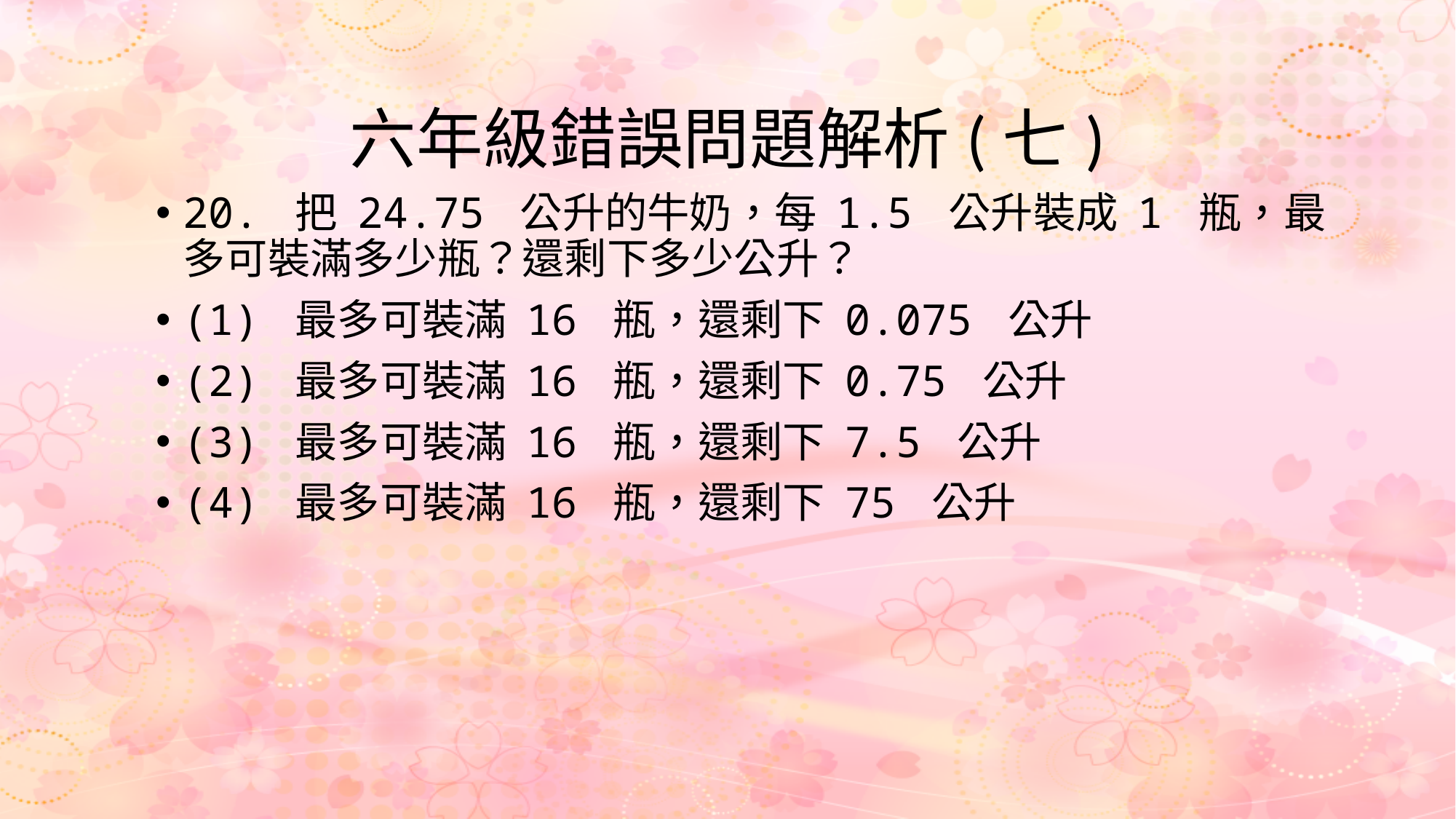

# 六年級錯誤問題解析(七)
20. 把 24.75 公升的牛奶，每 1.5 公升裝成 1 瓶，最多可裝滿多少瓶？還剩下多少公升？
(1) 最多可裝滿 16 瓶，還剩下 0.075 公升
(2) 最多可裝滿 16 瓶，還剩下 0.75 公升
(3) 最多可裝滿 16 瓶，還剩下 7.5 公升
(4) 最多可裝滿 16 瓶，還剩下 75 公升